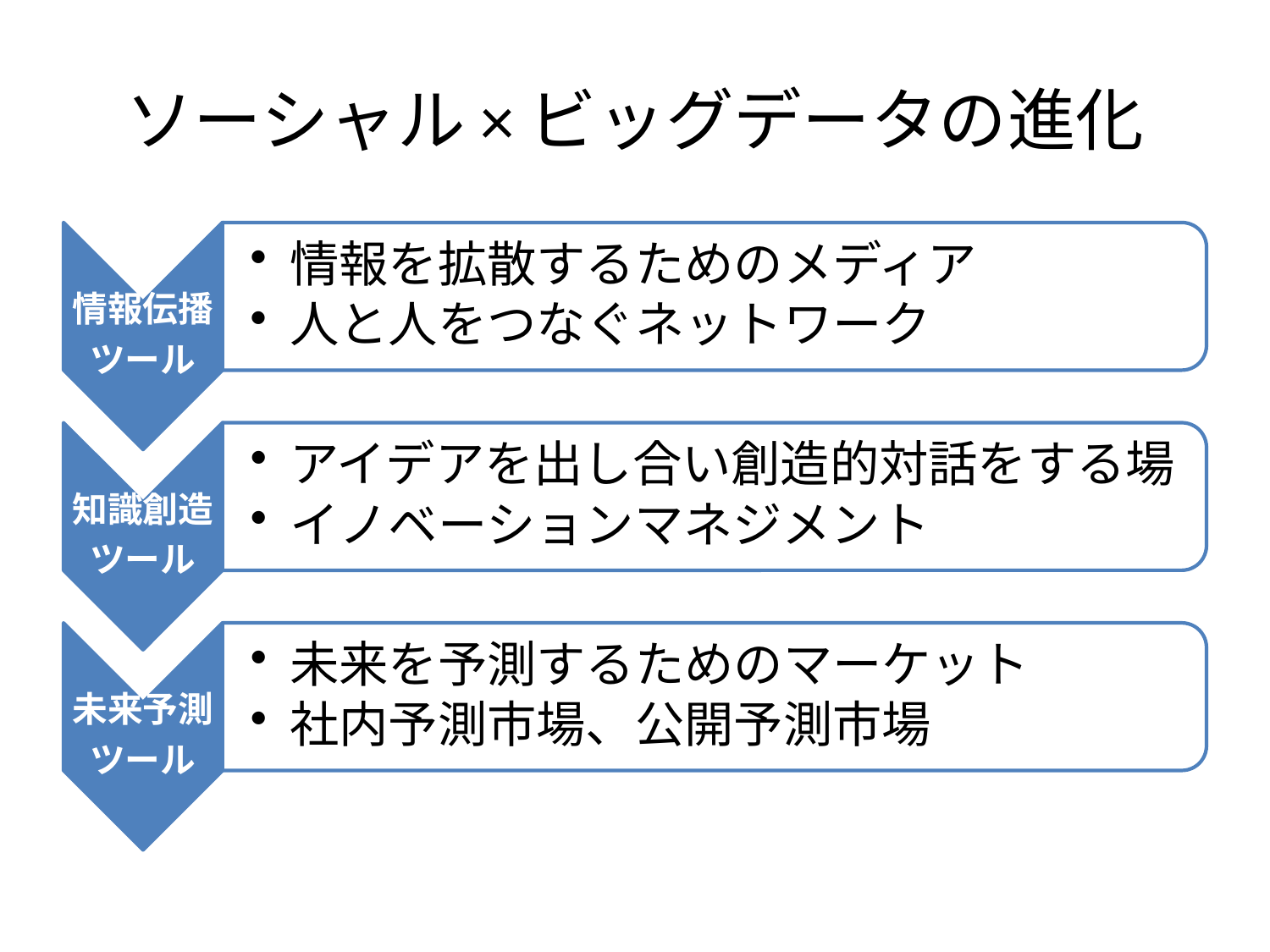

# ソーシャル×ビッグデータの進化
情報伝播
ツール
情報を拡散するためのメディア
人と人をつなぐネットワーク
知識創造
ツール
アイデアを出し合い創造的対話をする場
イノベーションマネジメント
未来予測
ツール
未来を予測するためのマーケット
社内予測市場、公開予測市場